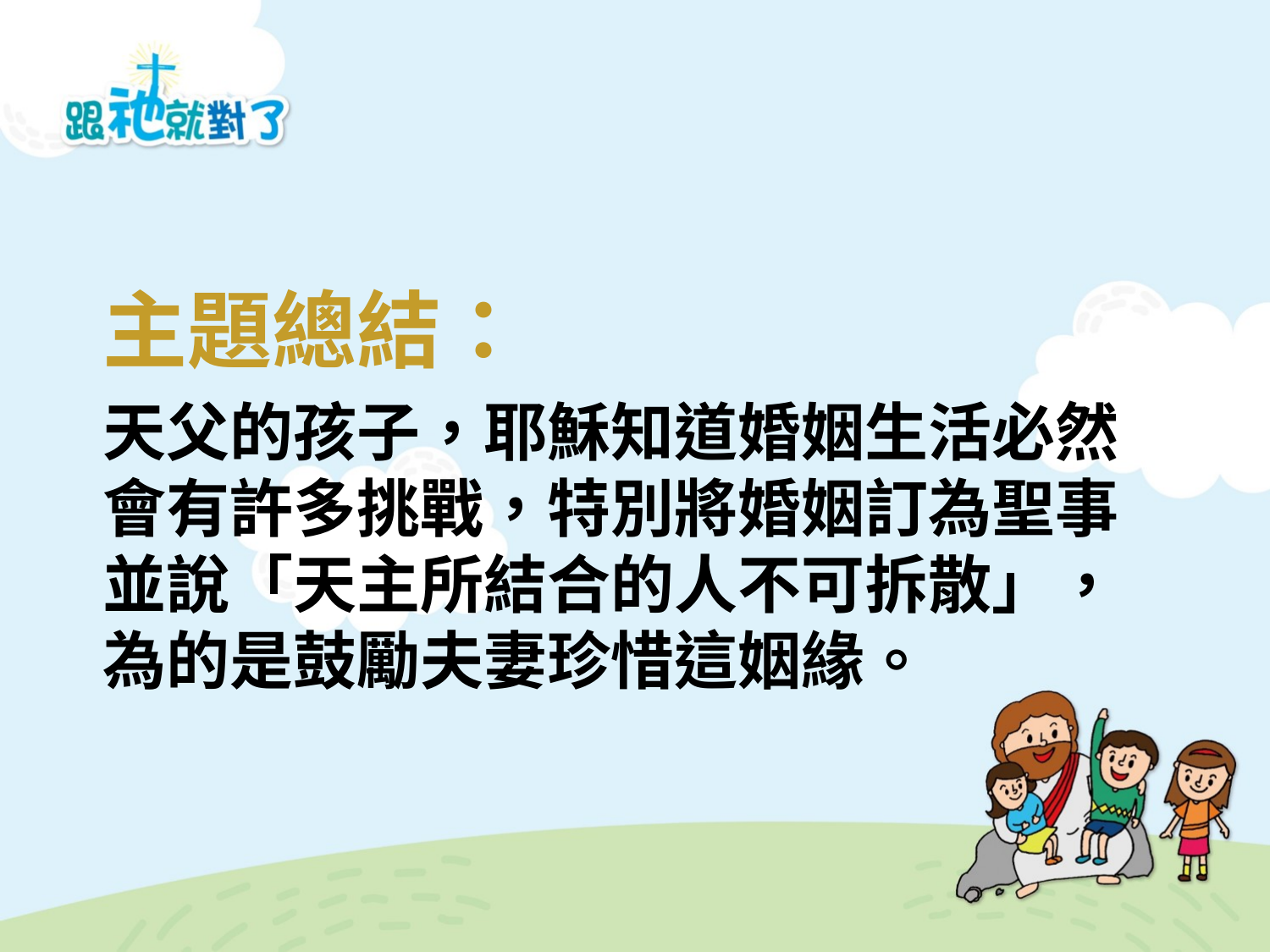

主題總結：
天父的孩子，耶穌知道婚姻生活必然會有許多挑戰，特別將婚姻訂為聖事並說「天主所結合的人不可拆散」，為的是鼓勵夫妻珍惜這姻緣。